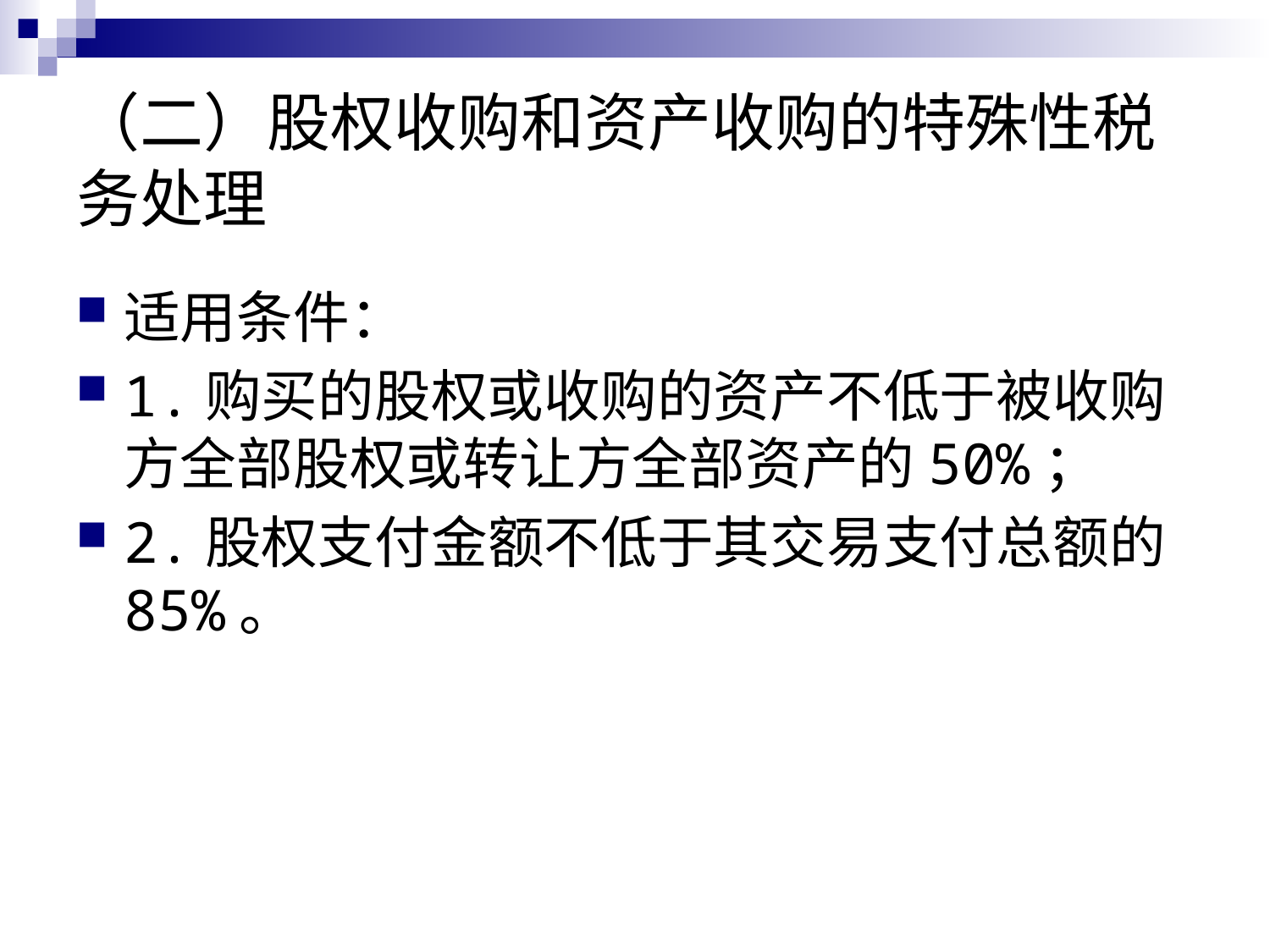

# （二）股权收购和资产收购的特殊性税务处理
适用条件：
1.购买的股权或收购的资产不低于被收购方全部股权或转让方全部资产的50%；
2.股权支付金额不低于其交易支付总额的85%。